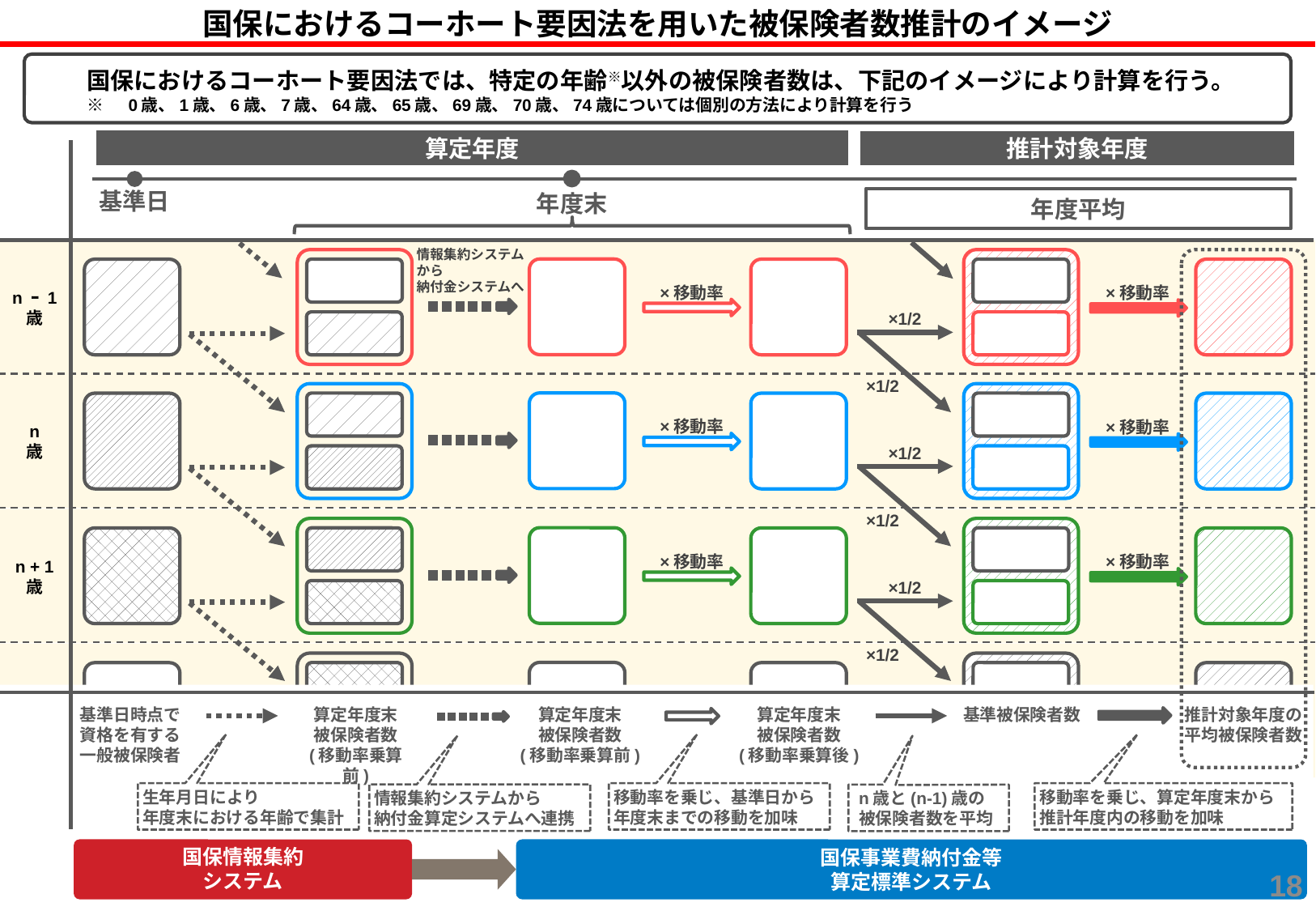

国保におけるコーホート要因法を用いた被保険者数推計のイメージ

国保におけるコーホート要因法では、特定の年齢※以外の被保険者数は、下記のイメージにより計算を行う。
※　0歳、1歳、6歳、7歳、64歳、65歳、69歳、70歳、74歳については個別の方法により計算を行う

算定年度
推計対象年度

基準日
年度末
年度平均
情報集約システム
から
納付金システムへ

×移動率
×移動率

×1/2
×1/2

n ｰ 1
歳

×移動率
×移動率

×1/2
×1/2

n
歳

×移動率
×移動率

×1/2
×1/2

n + 1
歳

×移動率
×移動率

×1/2
×1/2

n + 2
歳

基準日時点で
資格を有する
一般被保険者
算定年度末
被保険者数
(移動率乗算前)
算定年度末
被保険者数
(移動率乗算前)
算定年度末
被保険者数
(移動率乗算後)
基準被保険者数
推計対象年度の
平均被保険者数

生年月日により
年度末における年齢で集計

移動率を乗じ、基準日から
年度末までの移動を加味

移動率を乗じ、算定年度末から
推計年度内の移動を加味

情報集約システムから
納付金算定システムへ連携

n歳と(n-1)歳の
被保険者数を平均
国保情報集約
システム
国保事業費納付金等
算定標準システム

18